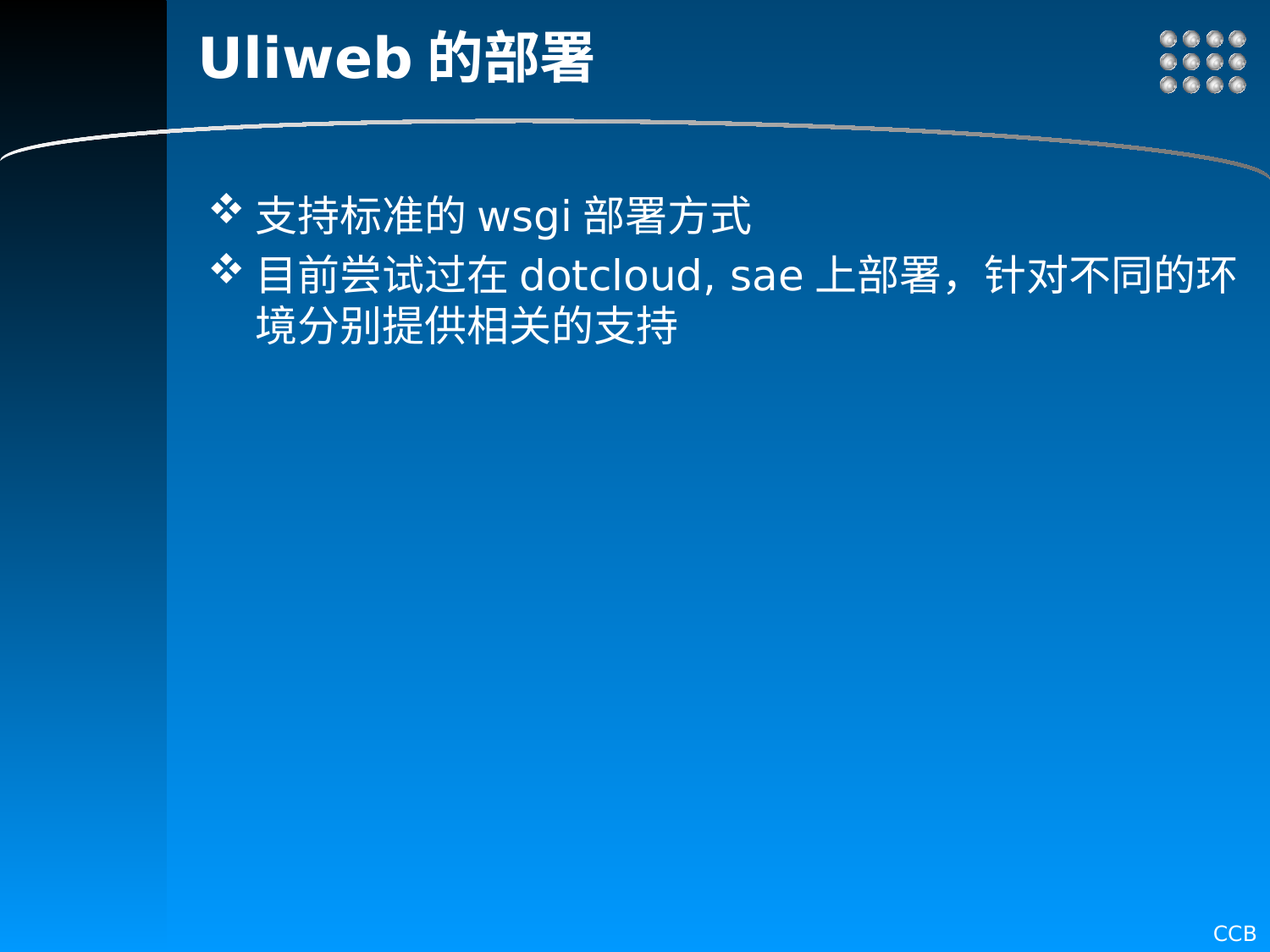

# Uliweb的部署
支持标准的wsgi部署方式
目前尝试过在dotcloud, sae上部署，针对不同的环境分别提供相关的支持